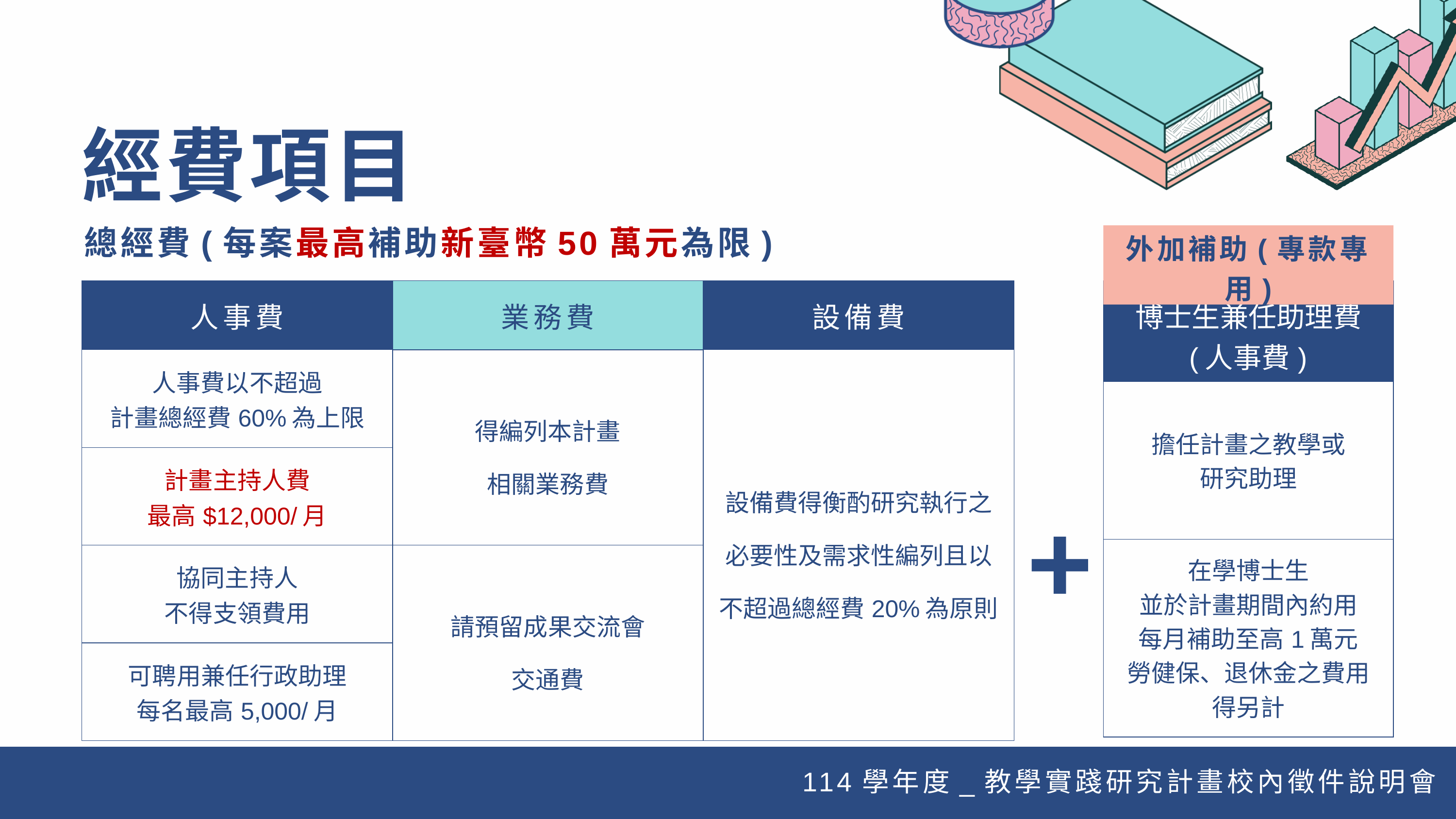

經費項目
總經費(每案最高補助新臺幣50萬元為限)

外加補助(專款專用)
| 博士生兼任助理費 (人事費) |
| --- |
| 擔任計畫之教學或 研究助理 |
| 在學博士生 並於計畫期間內約用 每月補助至高1萬元 勞健保、退休金之費用得另計 |
| 人事費 | 業務費 | 設備費 |
| --- | --- | --- |
| 人事費以不超過 計畫總經費60%為上限 | 得編列本計畫 相關業務費 | 設備費得衡酌研究執行之 必要性及需求性編列且以 不超過總經費20%為原則 |
| 計畫主持人費 最高$12,000/月 | 得編列本計畫相關業務費 | 設備費得衡酌研究執行之 必要性及需求性編列且以 不超過總經費20%為原則 |
| 協同主持人 不得支領費用 | 請預留成果交流會 交通費 | 設備費得衡酌研究執行之 必要性及需求性編列且以 不超過總經費20%為原則 |
| 可聘用兼任行政助理 每名最高5,000/月 | 請預留成果交流會交通費 | 設備費得衡酌研究執行之 必要性及需求性編列且以 不超過總經費20%為原則 |
+

114學年度_教學實踐研究計畫校內徵件說明會